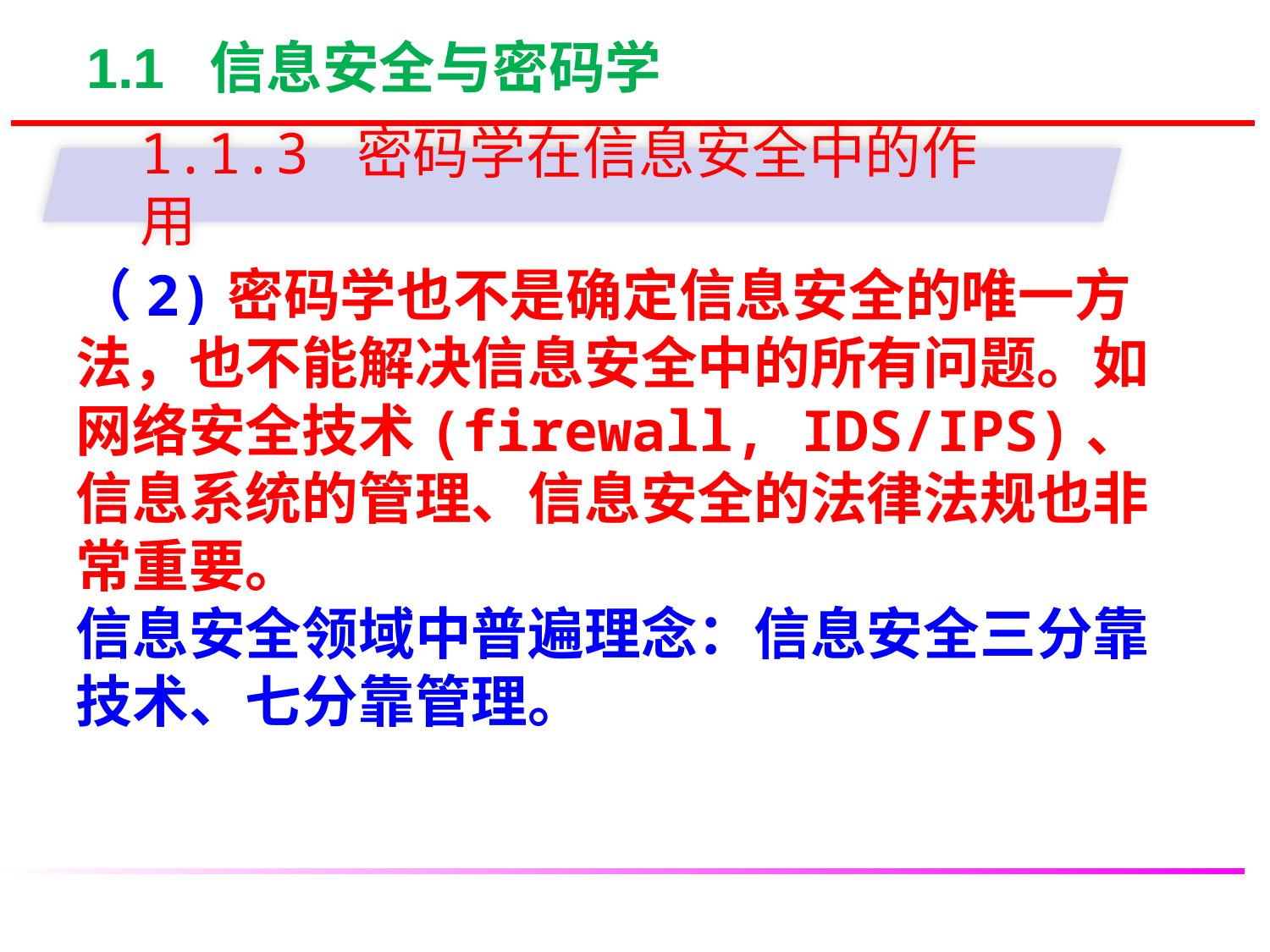

1.1  信息安全与密码学
1.1.3 密码学在信息安全中的作用
（2)密码学也不是确定信息安全的唯一方法，也不能解决信息安全中的所有问题。如网络安全技术(firewall, IDS/IPS)、信息系统的管理、信息安全的法律法规也非常重要。
信息安全领域中普遍理念：信息安全三分靠技术、七分靠管理。